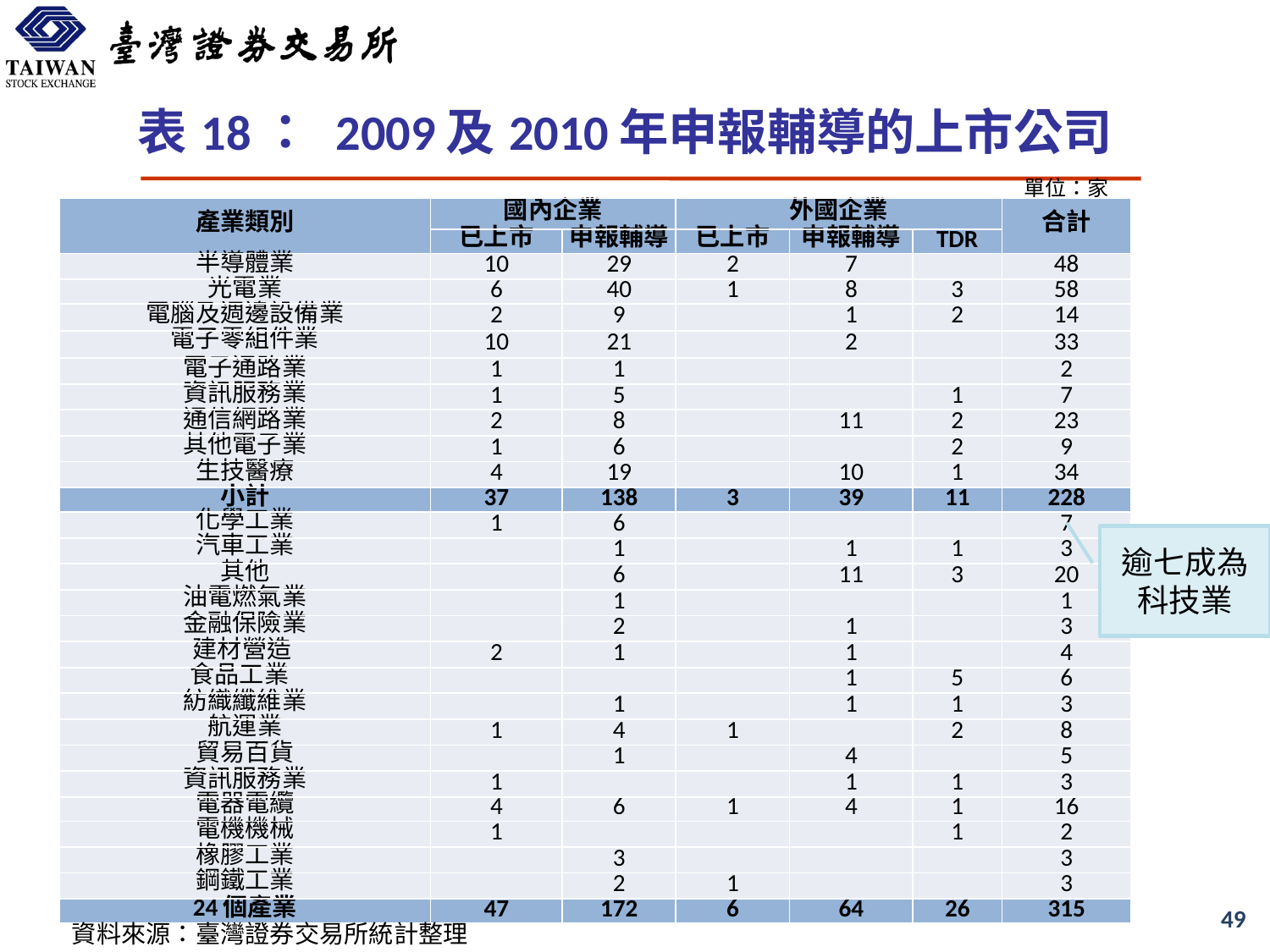

# 表18： 2009及2010年申報輔導的上市公司
單位：家
| 產業類別 | 國內企業 |  | 外國企業 |  |  | 合計 |
| --- | --- | --- | --- | --- | --- | --- |
|  | 已上市 | 申報輔導 | 已上市 | 申報輔導 | TDR |  |
| 半導體業 | 10 | 29 | 2 | 7 |  | 48 |
| 光電業 | 6 | 40 | 1 | 8 | 3 | 58 |
| 電腦及週邊設備業 | 2 | 9 |  | 1 | 2 | 14 |
| 電子零組件業 | 10 | 21 |  | 2 |  | 33 |
| 電子通路業 | 1 | 1 |  |  |  | 2 |
| 資訊服務業 | 1 | 5 |  |  | 1 | 7 |
| 通信網路業 | 2 | 8 |  | 11 | 2 | 23 |
| 其他電子業 | 1 | 6 |  |  | 2 | 9 |
| 生技醫療 | 4 | 19 |  | 10 | 1 | 34 |
| 小計 | 37 | 138 | 3 | 39 | 11 | 228 |
| 化學工業 | 1 | 6 |  |  |  | 7 |
| 汽車工業 |  | 1 |  | 1 | 1 | 3 |
| 其他 |  | 6 |  | 11 | 3 | 20 |
| 油電燃氣業 |  | 1 |  |  |  | 1 |
| 金融保險業 |  | 2 |  | 1 |  | 3 |
| 建材營造 | 2 | 1 |  | 1 |  | 4 |
| 食品工業 |  |  |  | 1 | 5 | 6 |
| 紡織纖維業 |  | 1 |  | 1 | 1 | 3 |
| 航運業 | 1 | 4 | 1 |  | 2 | 8 |
| 貿易百貨 |  | 1 |  | 4 |  | 5 |
| 資訊服務業 | 1 |  |  | 1 | 1 | 3 |
| 電器電纜 | 4 | 6 | 1 | 4 | 1 | 16 |
| 電機機械 | 1 |  |  |  | 1 | 2 |
| 橡膠工業 |  | 3 |  |  |  | 3 |
| 鋼鐵工業 |  | 2 | 1 |  |  | 3 |
| 24個產業 | 47 | 172 | 6 | 64 | 26 | 315 |
逾七成為科技業
49
資料來源：臺灣證券交易所統計整理